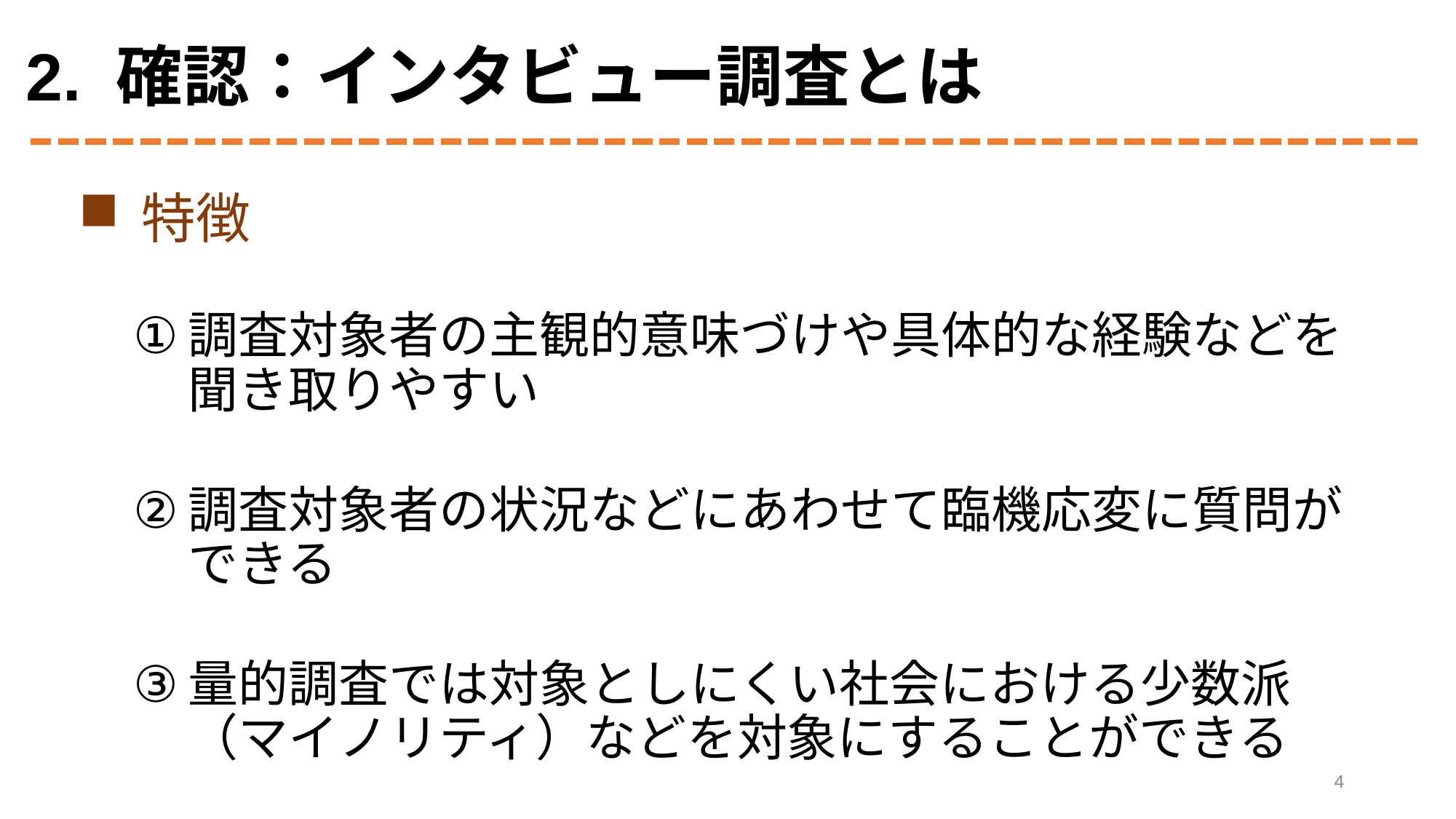

# 2. 確認：インタビュー調査とは
 特徴

調査対象者の主観的意味づけや具体的な経験などを聞き取りやすい

調査対象者の状況などにあわせて臨機応変に質問ができる

量的調査では対象としにくい社会における少数派（マイノリティ）などを対象にすることができる
4